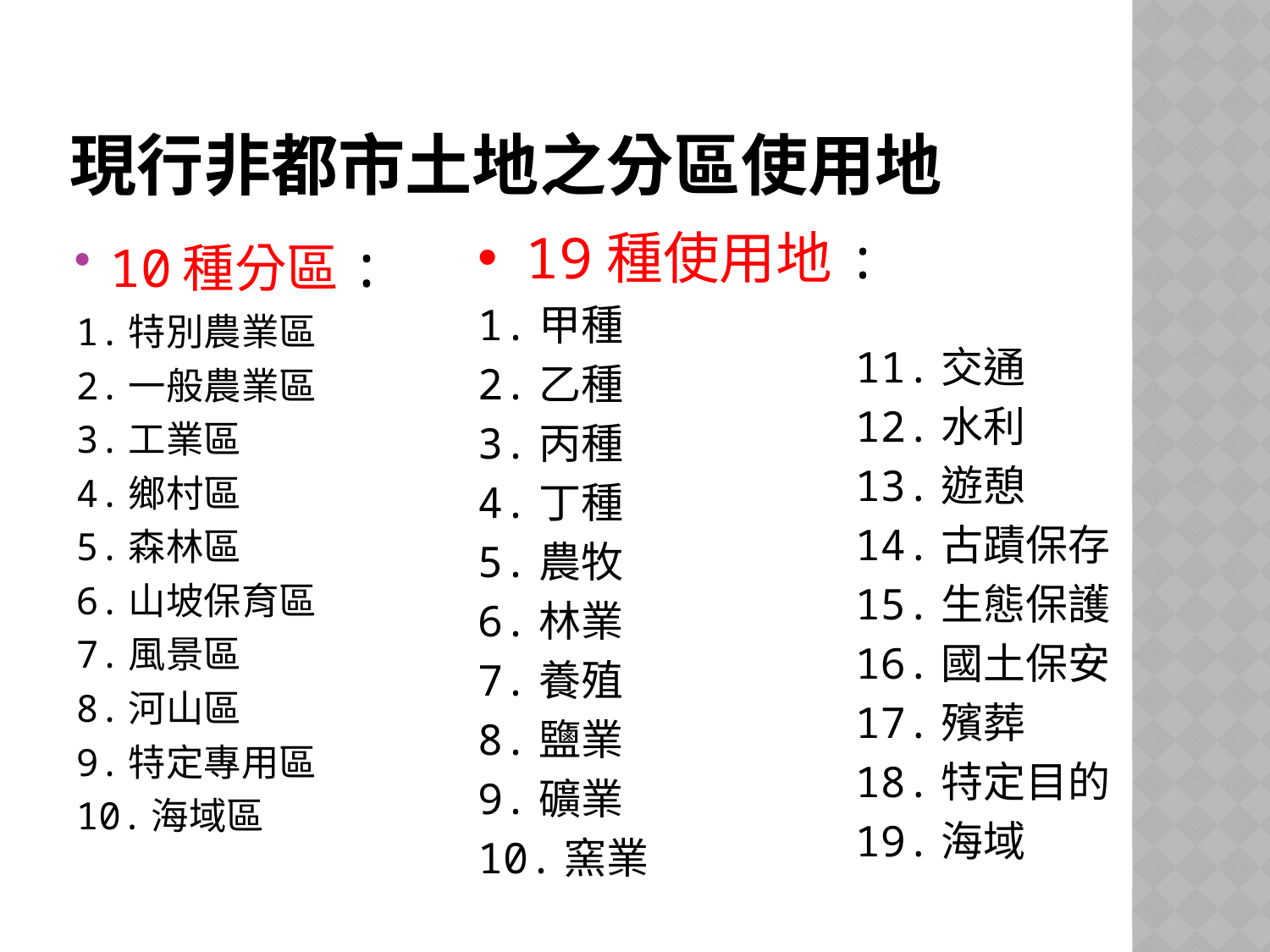

# 現行非都市土地之分區使用地
19種使用地:
1.甲種
2.乙種
3.丙種
4.丁種
5.農牧
6.林業
7.養殖
8.鹽業
9.礦業
10.窯業

11.交通
12.水利
13.遊憩
14.古蹟保存
15.生態保護
16.國土保安
17.殯葬
18.特定目的
19.海域

10種分區:
1.特別農業區
2.一般農業區
3.工業區
4.鄉村區
5.森林區
6.山坡保育區
7.風景區
8.河山區
9.特定專用區
10.海域區